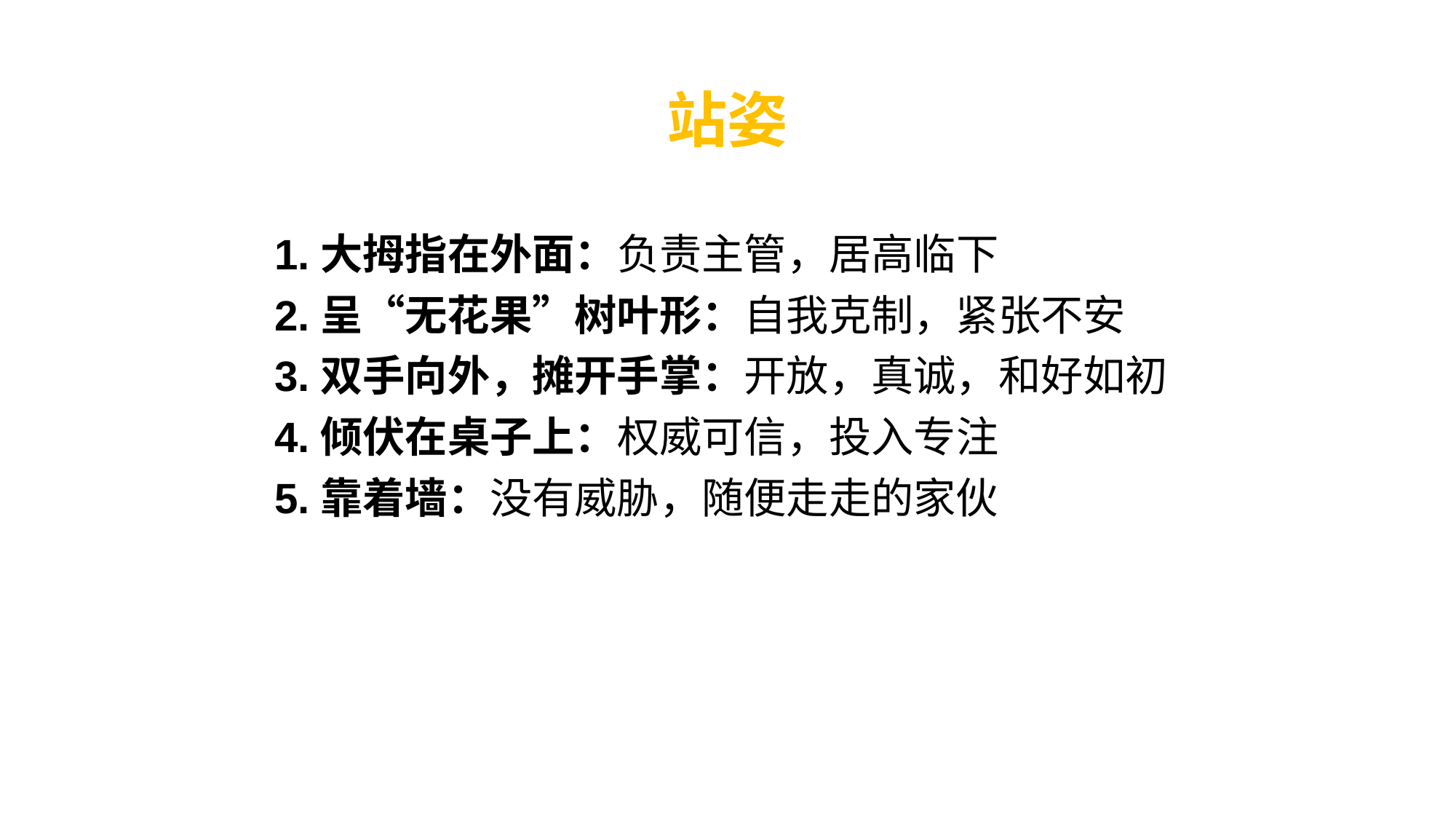

# 站姿
1.大拇指在外面：负责主管，居高临下
2.呈“无花果”树叶形：自我克制，紧张不安
3.双手向外，摊开手掌：开放，真诚，和好如初
4.倾伏在桌子上：权威可信，投入专注
5.靠着墙：没有威胁，随便走走的家伙